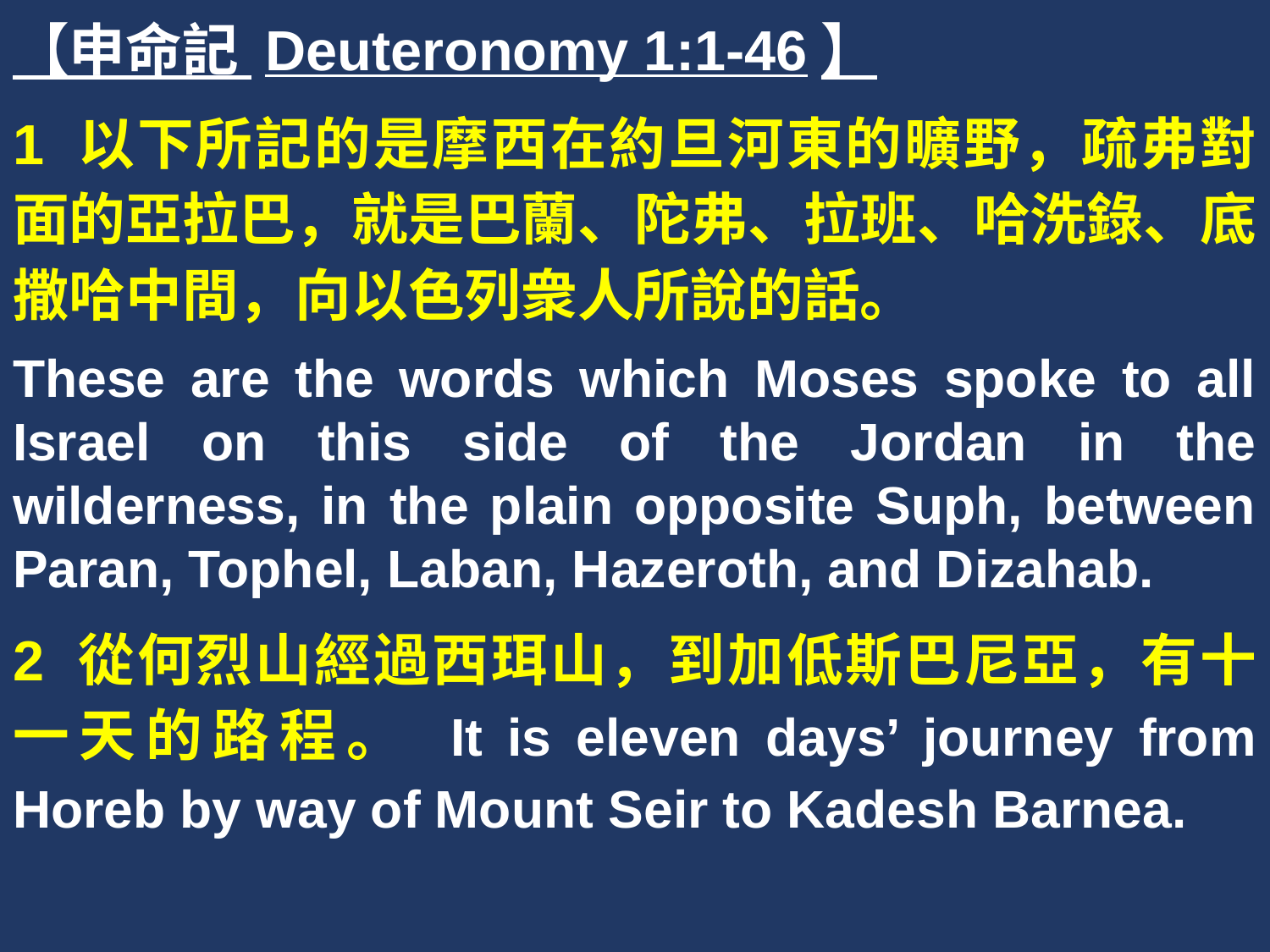

【申命記 Deuteronomy 1:1-46】
1 以下所記的是摩西在約旦河東的曠野，疏弗對面的亞拉巴，就是巴蘭、陀弗、拉班、哈洗錄、底撒哈中間，向以色列衆人所說的話。
These are the words which Moses spoke to all Israel on this side of the Jordan in the wilderness, in the plain opposite Suph, between Paran, Tophel, Laban, Hazeroth, and Dizahab.
2 從何烈山經過西珥山，到加低斯巴尼亞，有十一天的路程。 It is eleven days’ journey from Horeb by way of Mount Seir to Kadesh Barnea.